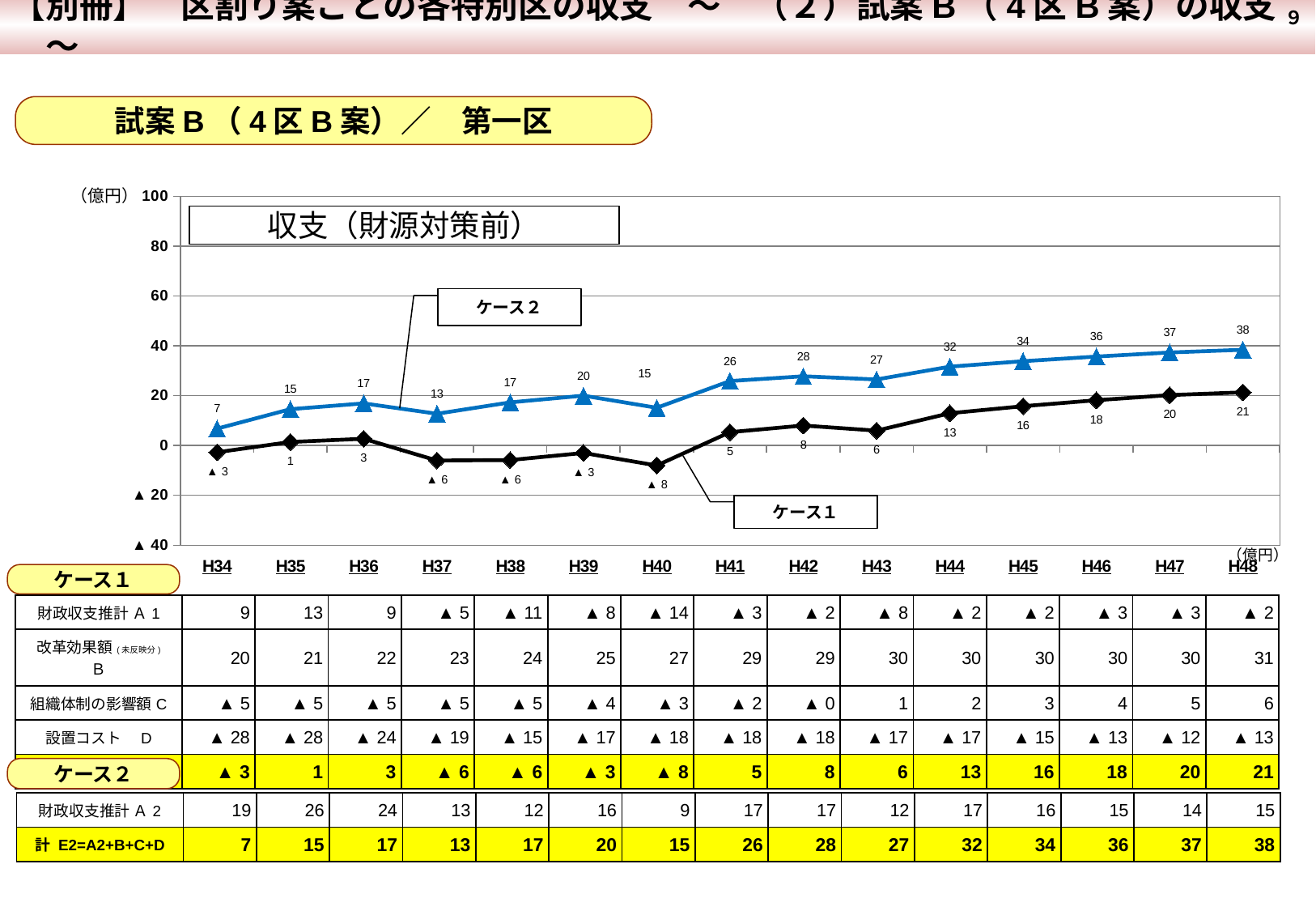

【別冊】　区割り案ごとの各特別区の収支　～　（２）試案B（4区B案）の収支　～
９
試案B（4区B案）／　第一区

### Chart

| Category | 計 E=A'+B+C+D | 計 E=A+B+C+D |
|---|---|---|
| H34 | 6.76294565037357 | -2.7054443496264238 |
| H35 | 14.565291973230938 | 1.4145019732309354 |
| H36 | 16.900508707264056 | 2.6956987072640537 |
| H37 | 12.738931149005868 | -6.027348850994128 |
| H38 | 17.308384248357605 | -5.842235751642392 |
| H39 | 20.002098404470626 | -3.0047215955293725 |
| H40 | 15.12153576165002 | -8.029084238349984 |
| H41 | 25.880252401144926 | 5.3536824011449236 |
| H42 | 27.79820074446062 | 8.014440744460604 |
| H43 | 26.50152707772985 | 5.960427077729846 |
| H44 | 31.65730448499728 | 12.944564484997276 |
| H45 | 33.83149897444048 | 15.771828974440485 |
| H46 | 35.69024969195189 | 18.1600496919519 |
| H47 | 37.33128702958484 | 20.21042702958485 |
| H48 | 38.42476637331057 | 21.333376373310582 |
（億円）
収支（財源対策前）
ケース２
ケース１
（億円）
ケース１
| 財政収支推計 Ａ1 | 9 | 13 | 9 | ▲ 5 | ▲ 11 | ▲ 8 | ▲ 14 | ▲ 3 | ▲ 2 | ▲ 8 | ▲ 2 | ▲ 2 | ▲ 3 | ▲ 3 | ▲ 2 |
| --- | --- | --- | --- | --- | --- | --- | --- | --- | --- | --- | --- | --- | --- | --- | --- |
| 改革効果額(未反映分) Ｂ | 20 | 21 | 22 | 23 | 24 | 25 | 27 | 29 | 29 | 30 | 30 | 30 | 30 | 30 | 31 |
| 組織体制の影響額C | ▲ 5 | ▲ 5 | ▲ 5 | ▲ 5 | ▲ 5 | ▲ 4 | ▲ 3 | ▲ 2 | ▲ 0 | 1 | 2 | 3 | 4 | 5 | 6 |
| 設置コスト　D | ▲ 28 | ▲ 28 | ▲ 24 | ▲ 19 | ▲ 15 | ▲ 17 | ▲ 18 | ▲ 18 | ▲ 18 | ▲ 17 | ▲ 17 | ▲ 15 | ▲ 13 | ▲ 12 | ▲ 13 |
| 計 E1=A1+B+C+D | ▲ 3 | 1 | 3 | ▲ 6 | ▲ 6 | ▲ 3 | ▲ 8 | 5 | 8 | 6 | 13 | 16 | 18 | 20 | 21 |
ケース２
| 財政収支推計 Ａ2 | 19 | 26 | 24 | 13 | 12 | 16 | 9 | 17 | 17 | 12 | 17 | 16 | 15 | 14 | 15 |
| --- | --- | --- | --- | --- | --- | --- | --- | --- | --- | --- | --- | --- | --- | --- | --- |
| 計 E2=A2+B+C+D | 7 | 15 | 17 | 13 | 17 | 20 | 15 | 26 | 28 | 27 | 32 | 34 | 36 | 37 | 38 |